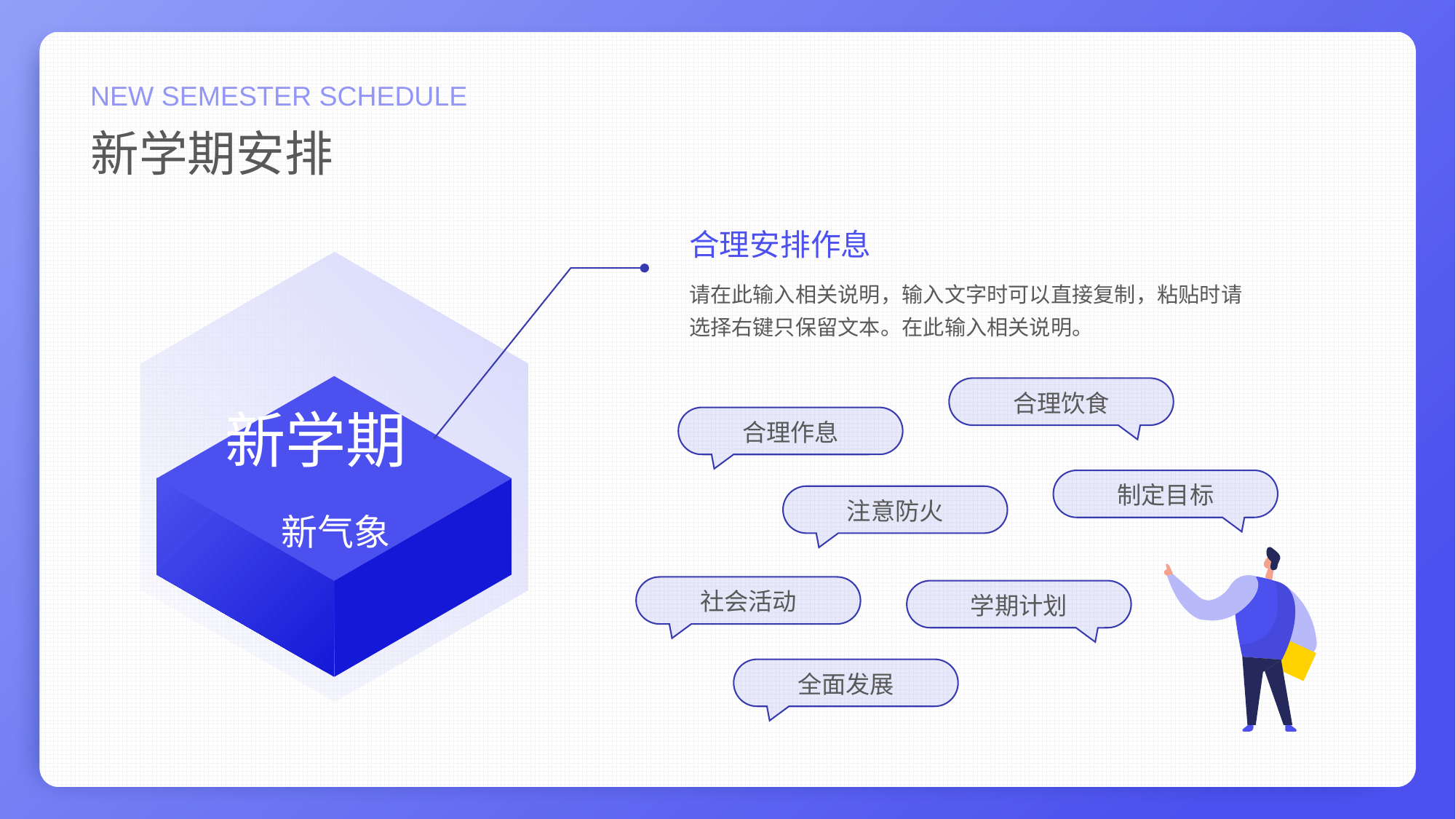

NEW SEMESTER SCHEDULE
新学期安排
合理安排作息

请在此输入相关说明，输入文字时可以直接复制，粘贴时请选择右键只保留文本。在此输入相关说明。

合理饮食

合理作息
新学期

新气象

制定目标

注意防火

社会活动

学期计划

全面发展